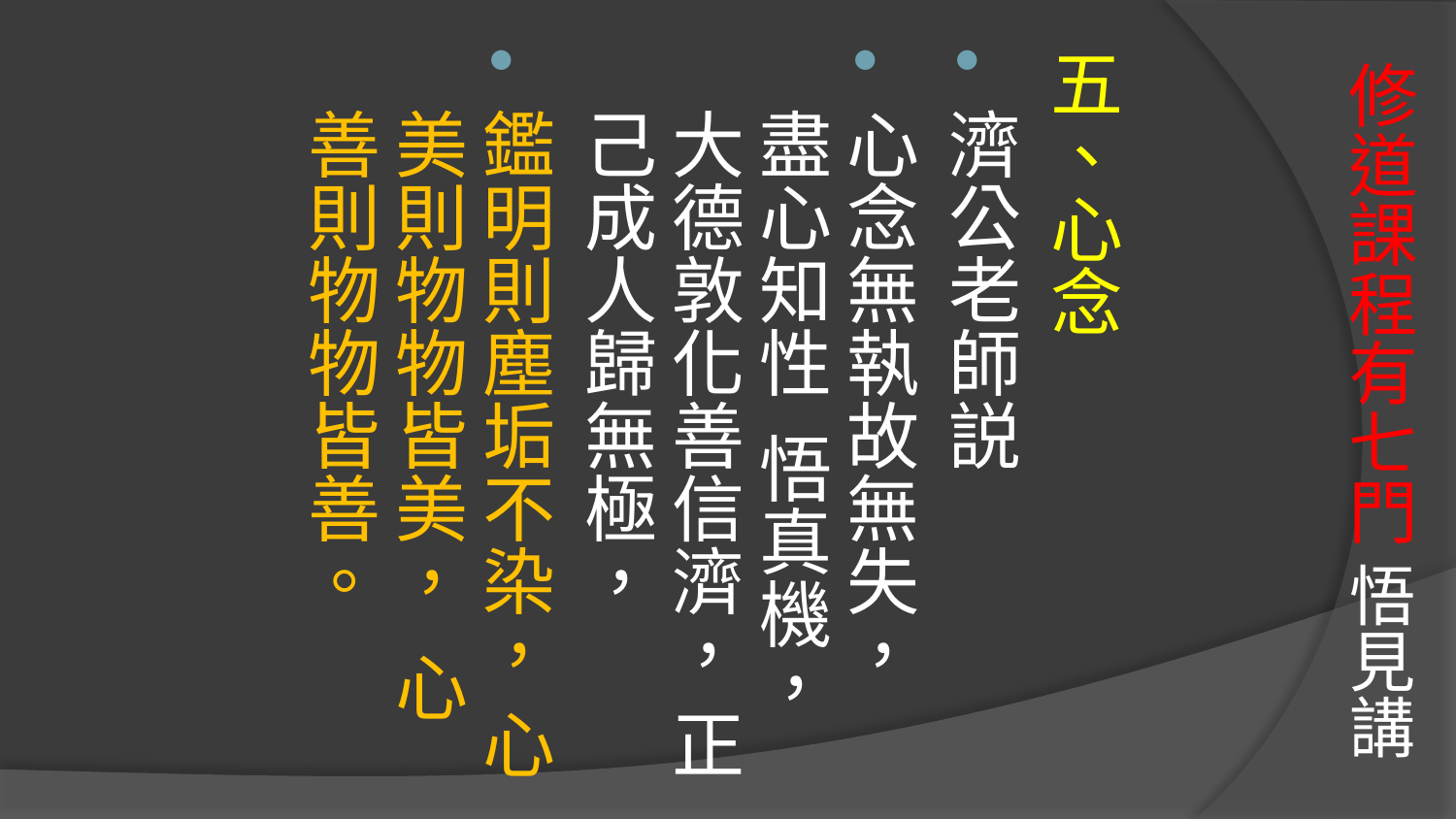

五、心念
濟公老師説
心念無執故無失，   盡心知性  悟真機， 大德敦化善信濟， 正己成人歸無極，
鑑明則塵垢不染， 心美則物物皆美，  心善則物物皆善。
# 修道課程有七門 悟見講